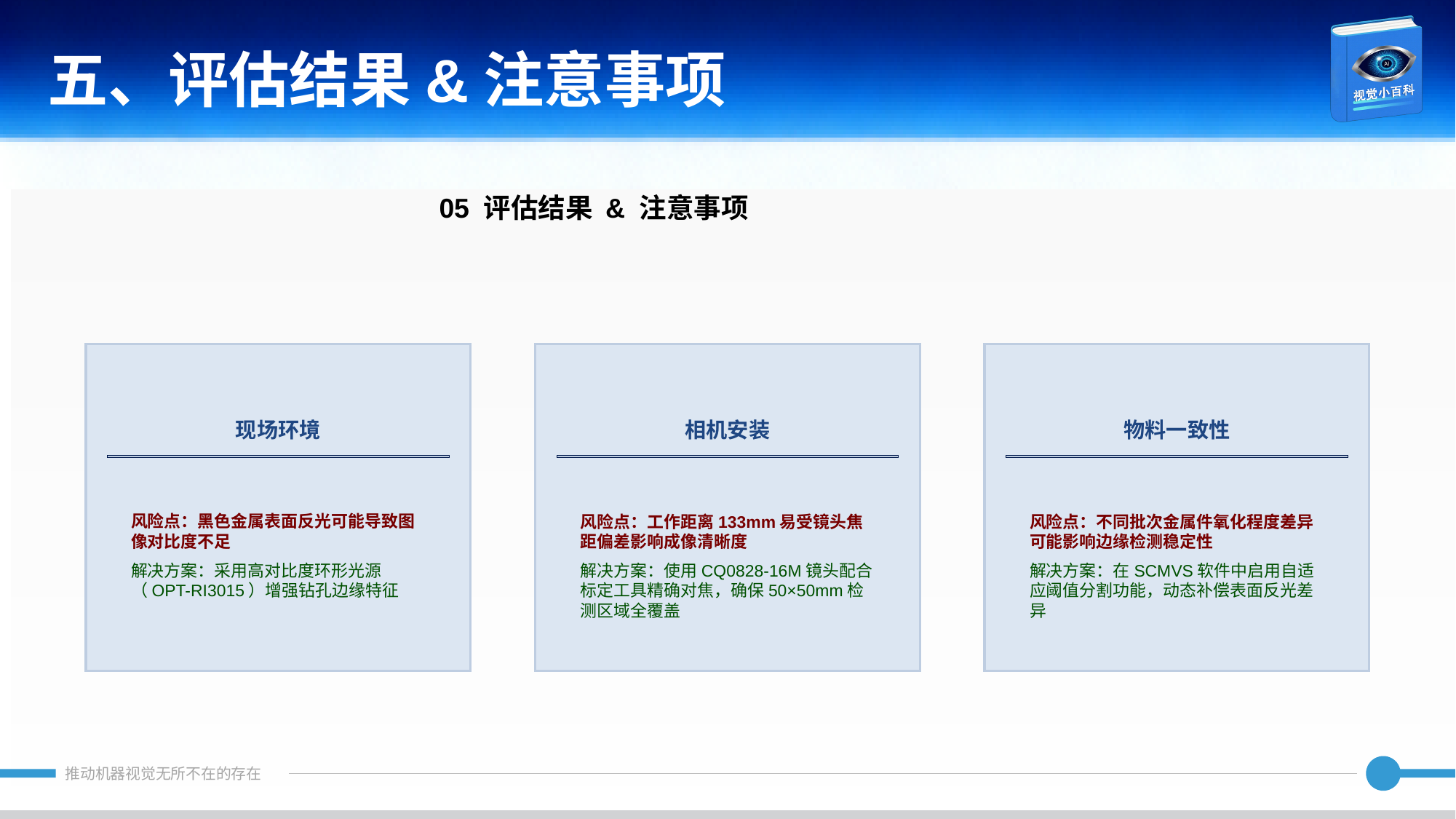

五、评估结果&注意事项

05 评估结果 & 注意事项

现场环境

相机安装

物料一致性

风险点：黑色金属表面反光可能导致图像对比度不足
解决方案：采用高对比度环形光源（OPT-RI3015）增强钻孔边缘特征

风险点：工作距离133mm易受镜头焦距偏差影响成像清晰度
解决方案：使用CQ0828-16M镜头配合标定工具精确对焦，确保50×50mm检测区域全覆盖

风险点：不同批次金属件氧化程度差异可能影响边缘检测稳定性
解决方案：在SCMVS软件中启用自适应阈值分割功能，动态补偿表面反光差异
10